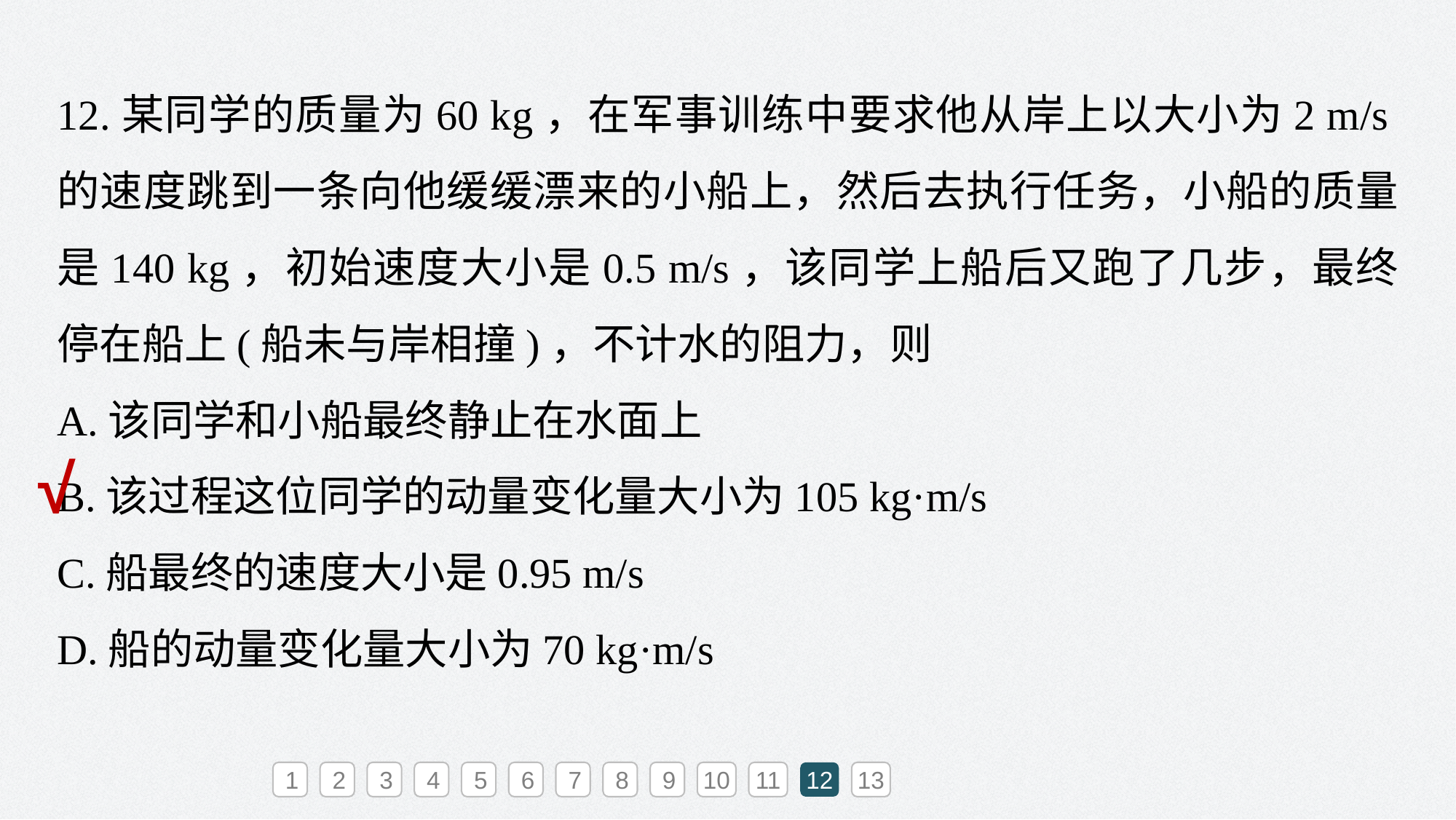

12.某同学的质量为60 kg，在军事训练中要求他从岸上以大小为2 m/s的速度跳到一条向他缓缓漂来的小船上，然后去执行任务，小船的质量是140 kg，初始速度大小是0.5 m/s，该同学上船后又跑了几步，最终停在船上(船未与岸相撞)，不计水的阻力，则
A.该同学和小船最终静止在水面上
B.该过程这位同学的动量变化量大小为105 kg·m/s
C.船最终的速度大小是0.95 m/s
D.船的动量变化量大小为70 kg·m/s
√
1
2
3
4
5
6
7
8
9
10
11
12
13